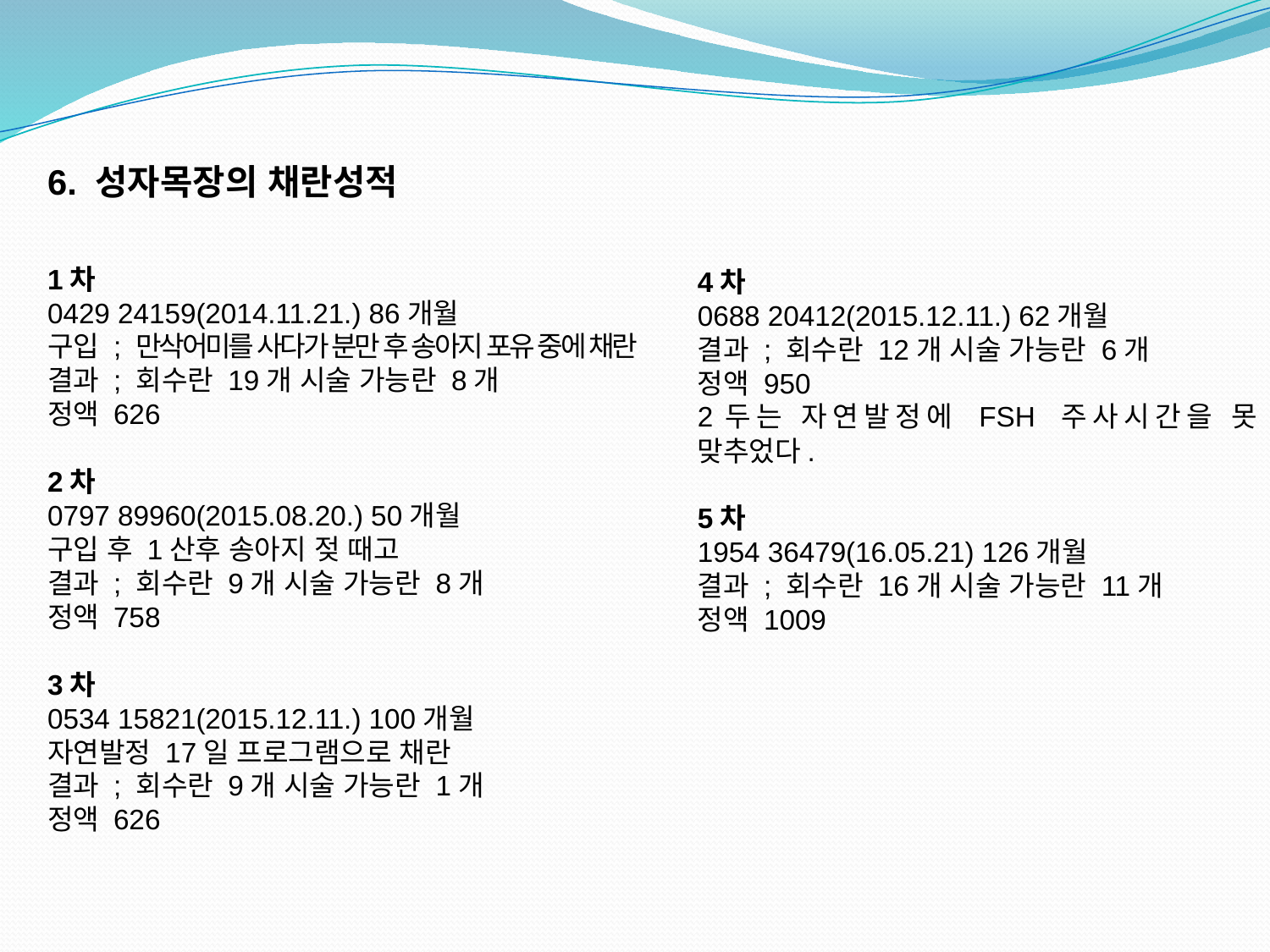

6. 성자목장의 채란성적

1차
0429 24159(2014.11.21.) 86개월
구입 ; 만삭어미를 사다가 분만 후 송아지 포유 중에 채란
결과 ; 회수란 19개 시술 가능란 8개
정액 626

2차
0797 89960(2015.08.20.) 50개월
구입 후 1산후 송아지 젖 때고
결과 ; 회수란 9개 시술 가능란 8개
정액 758

3차
0534 15821(2015.12.11.) 100개월
자연발정 17일 프로그램으로 채란
결과 ; 회수란 9개 시술 가능란 1개
정액 626

4차
0688 20412(2015.12.11.) 62개월
결과 ; 회수란 12개 시술 가능란 6개
정액 950
2두는 자연발정에 FSH 주사시간을 못 맞추었다.

5차
1954 36479(16.05.21) 126개월
결과 ; 회수란 16개 시술 가능란 11개
정액 1009